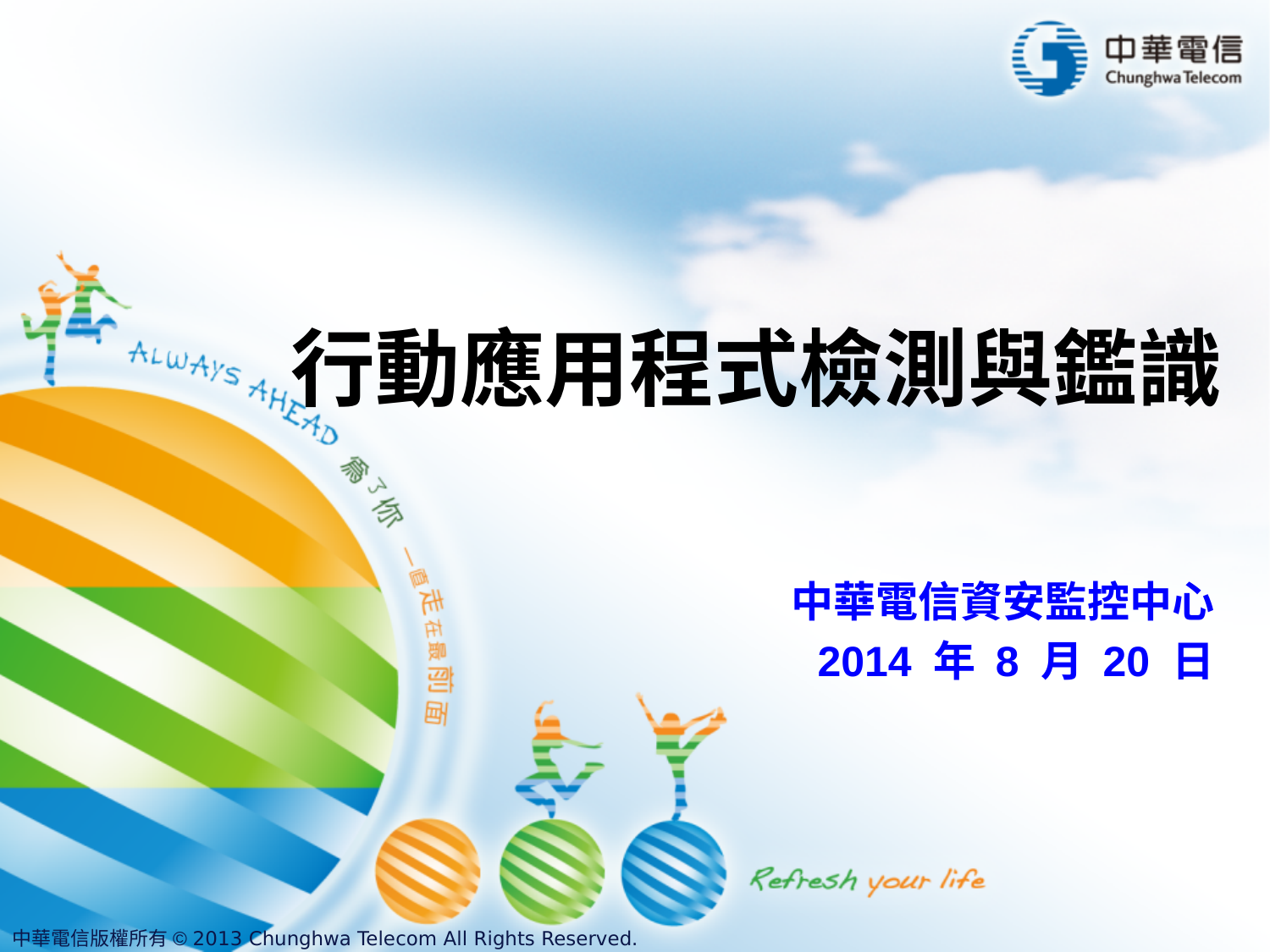

# 行動應用程式檢測與鑑識
中華電信資安監控中心
2014 年 8 月 20 日